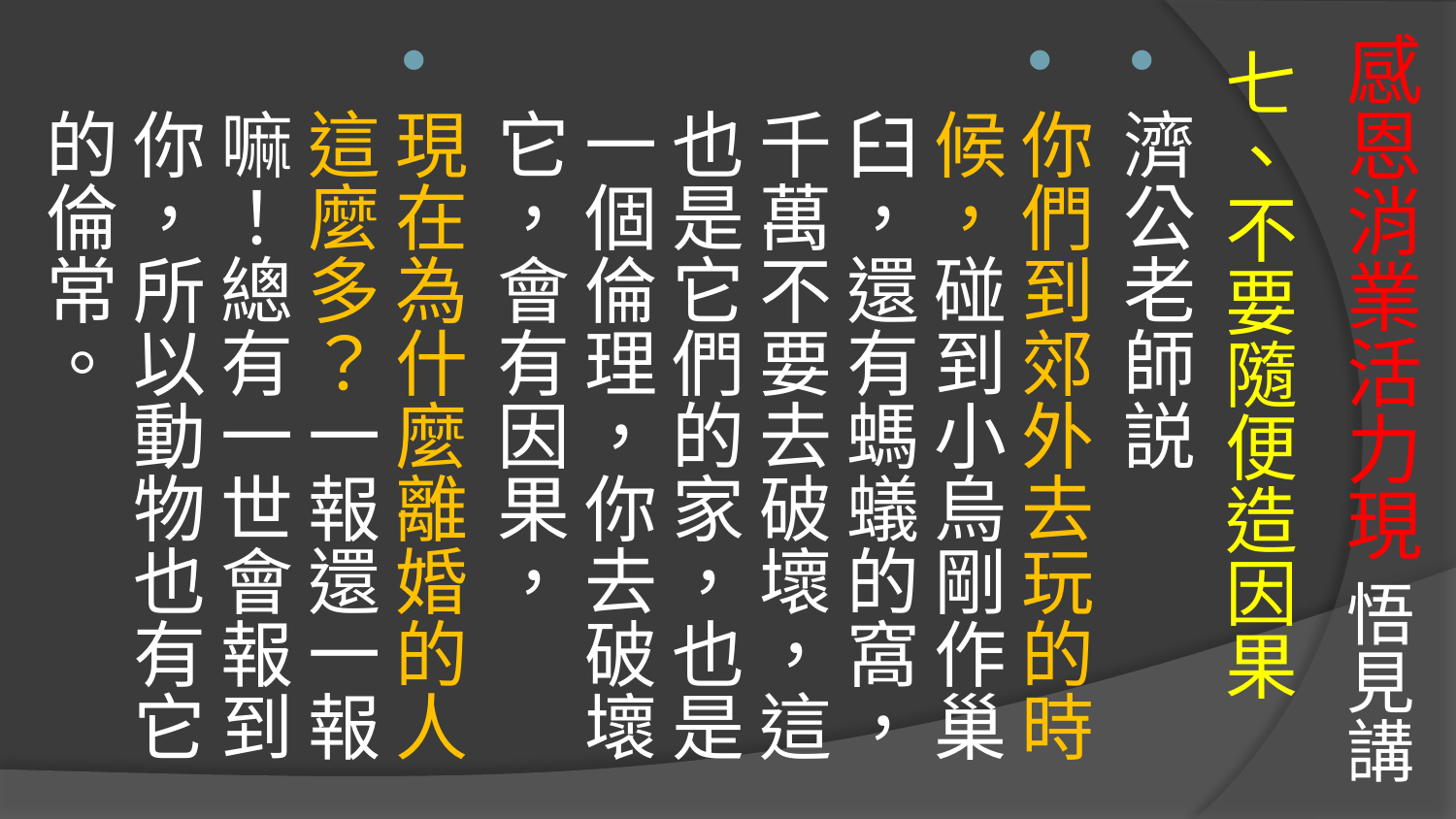

# 感恩消業活力現 悟見講
七、不要隨便造因果
濟公老師説
你們到郊外去玩的時候，碰到小烏剛作巢臼，還有螞蟻的窩，千萬不要去破壞，這也是它們的家，也是一個倫理，你去破壞它，會有因果，
現在為什麼離婚的人這麼多？一報還一報嘛！總有一世會報到你，所以動物也有它的倫常。